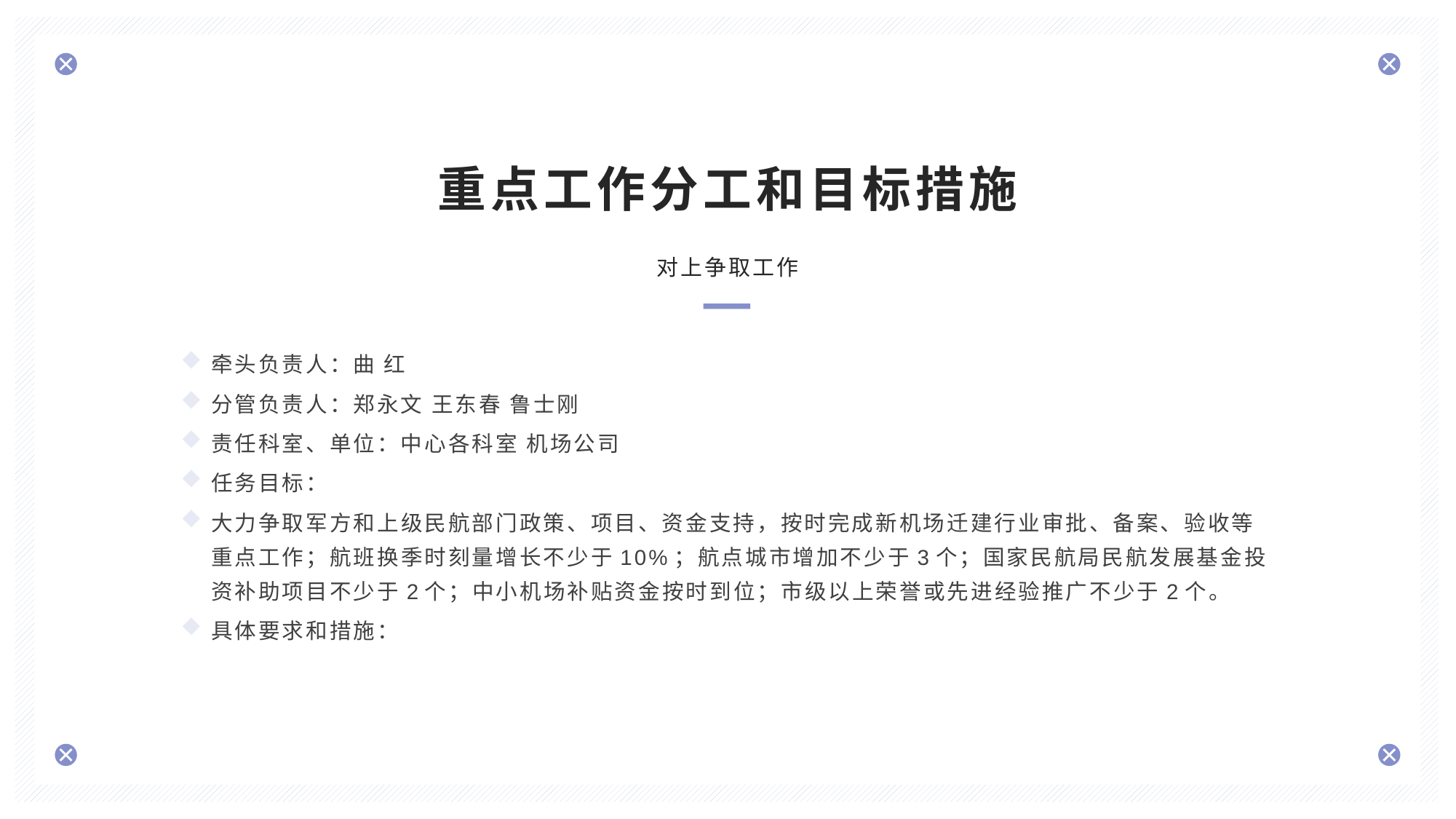

重点工作分工和目标措施
对上争取工作

牵头负责人：曲 红
分管负责人：郑永文 王东春 鲁士刚
责任科室、单位：中心各科室 机场公司
任务目标：
大力争取军方和上级民航部门政策、项目、资金支持，按时完成新机场迁建行业审批、备案、验收等重点工作；航班换季时刻量增长不少于10%；航点城市增加不少于3个；国家民航局民航发展基金投资补助项目不少于2个；中小机场补贴资金按时到位；市级以上荣誉或先进经验推广不少于2个。
具体要求和措施：